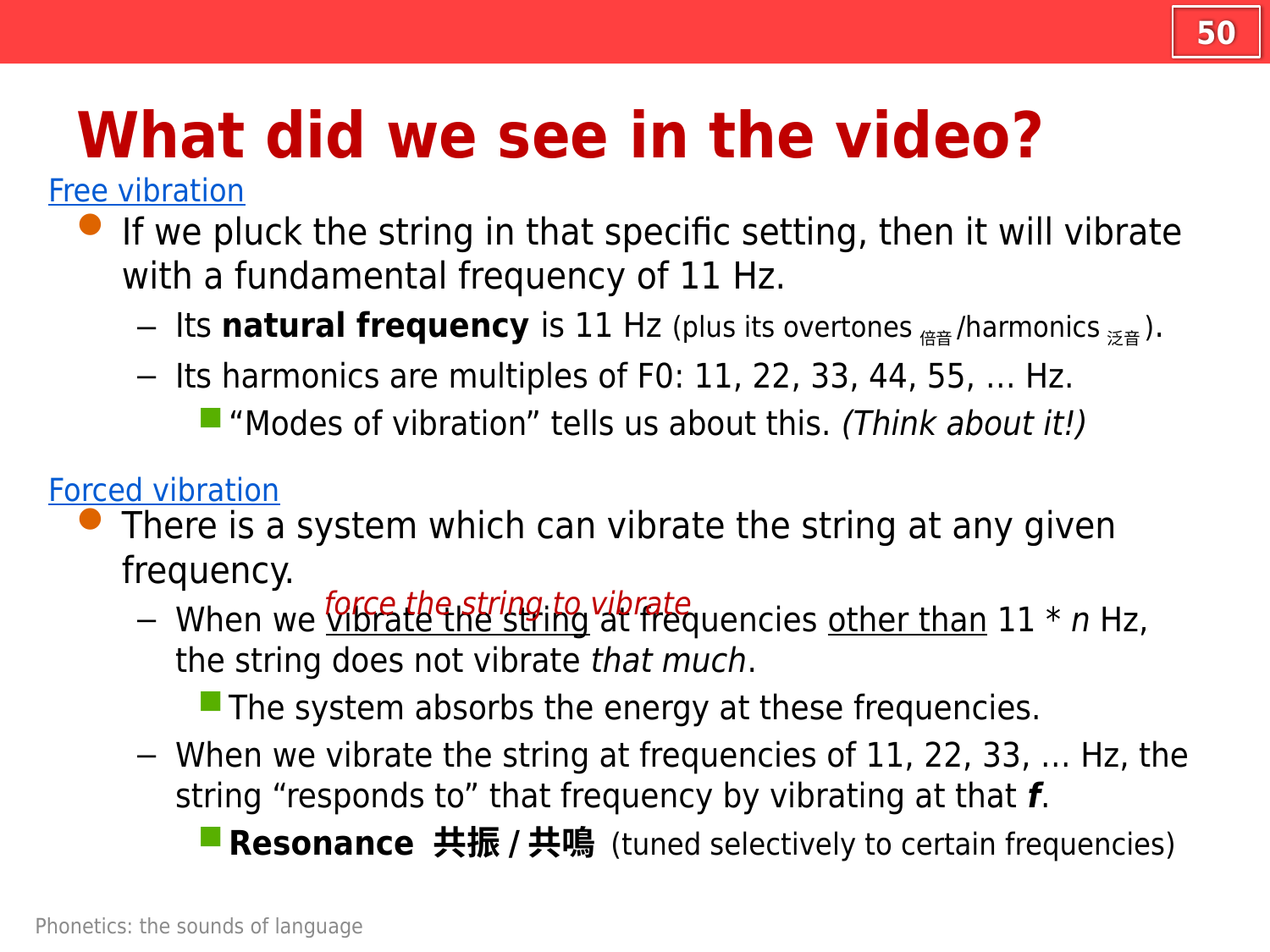

50
# What did we see in the video?
Free vibration
If we pluck the string in that specific setting, then it will vibrate with a fundamental frequency of 11 Hz.
Its natural frequency is 11 Hz (plus its overtones倍音/harmonics泛音).
Its harmonics are multiples of F0: 11, 22, 33, 44, 55, … Hz.
“Modes of vibration” tells us about this. (Think about it!)

There is a system which can vibrate the string at any given frequency.
When we vibrate the string at frequencies other than 11 * n Hz, the string does not vibrate that much.
The system absorbs the energy at these frequencies.
When we vibrate the string at frequencies of 11, 22, 33, … Hz, the string “responds to” that frequency by vibrating at that f.
Resonance 共振/共鳴 (tuned selectively to certain frequencies)
Forced vibration
force the string to vibrate
Phonetics: the sounds of language